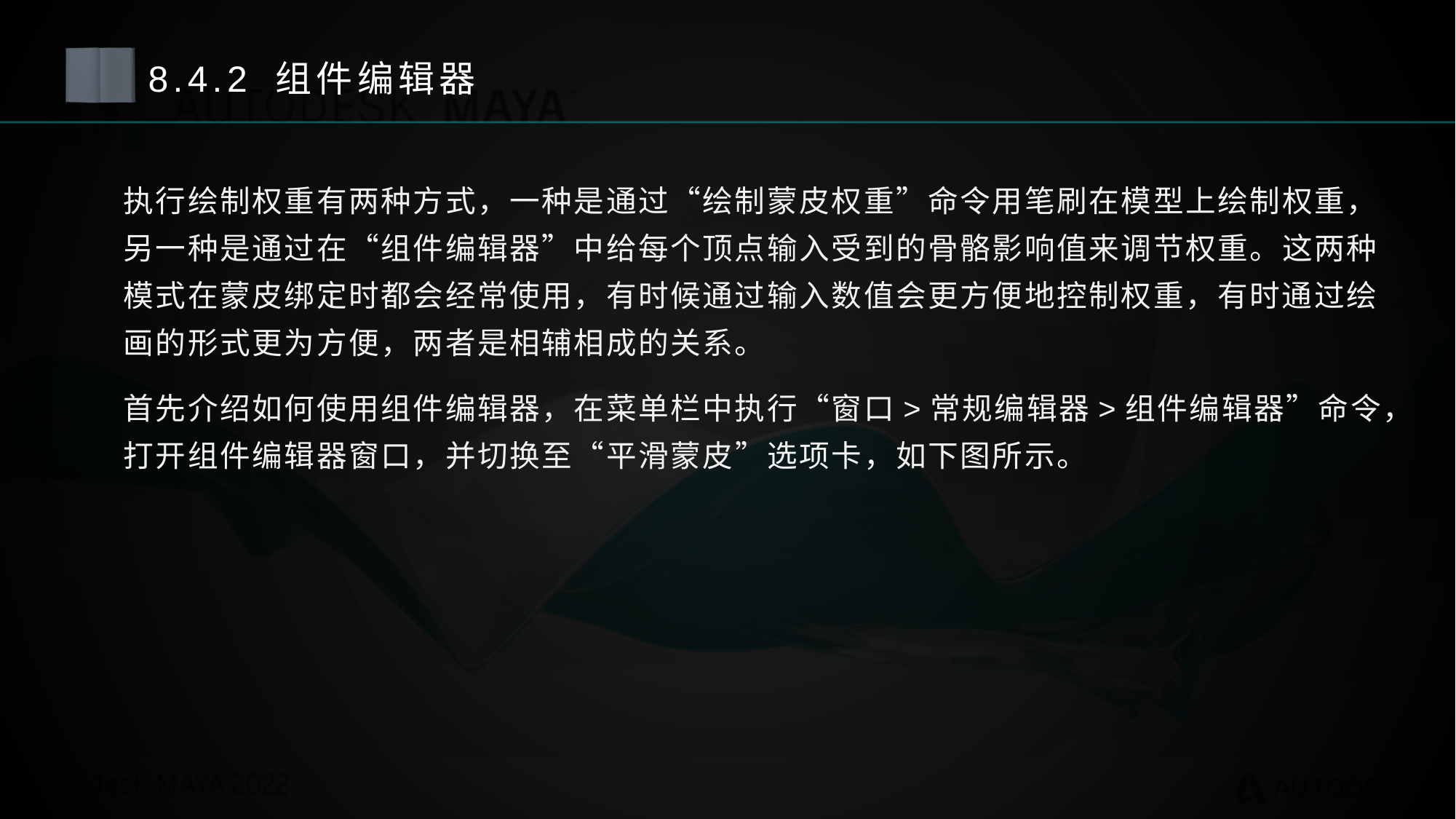

8.4.2 组件编辑器
执行绘制权重有两种方式，一种是通过“绘制蒙皮权重”命令用笔刷在模型上绘制权重，另一种是通过在“组件编辑器”中给每个顶点输入受到的骨骼影响值来调节权重。这两种模式在蒙皮绑定时都会经常使用，有时候通过输入数值会更方便地控制权重，有时通过绘画的形式更为方便，两者是相辅相成的关系。
首先介绍如何使用组件编辑器，在菜单栏中执行“窗口>常规编辑器>组件编辑器”命令，打开组件编辑器窗口，并切换至“平滑蒙皮”选项卡，如下图所示。